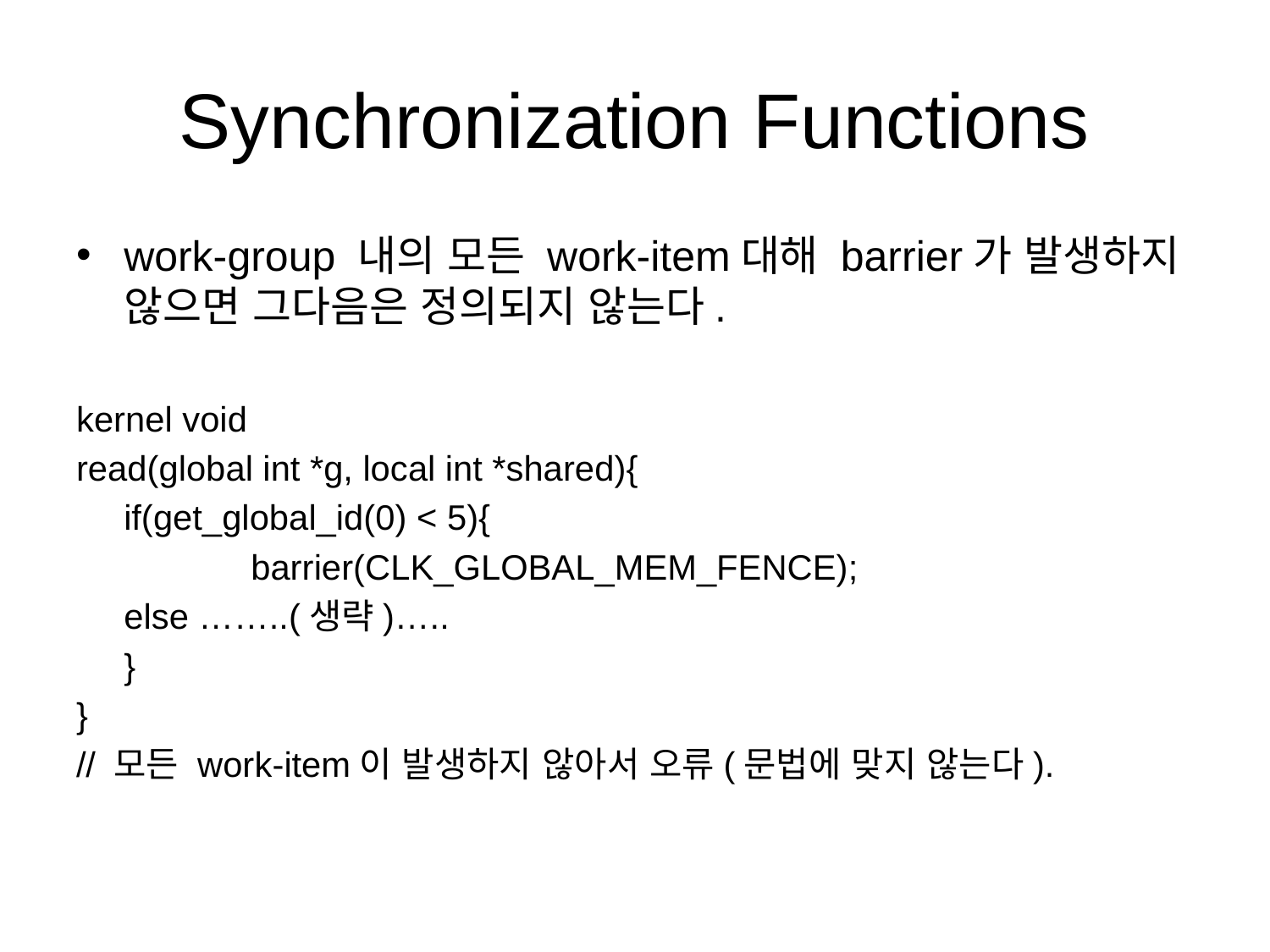

# Synchronization Functions
work-group 내의 모든 work-item대해 barrier가 발생하지 않으면 그다음은 정의되지 않는다.

kernel void
read(global int *g, local int *shared){
	if(get_global_id(0) < 5){
		barrier(CLK_GLOBAL_MEM_FENCE);
	else ……..(생략)…..
	}
}
// 모든 work-item이 발생하지 않아서 오류(문법에 맞지 않는다).